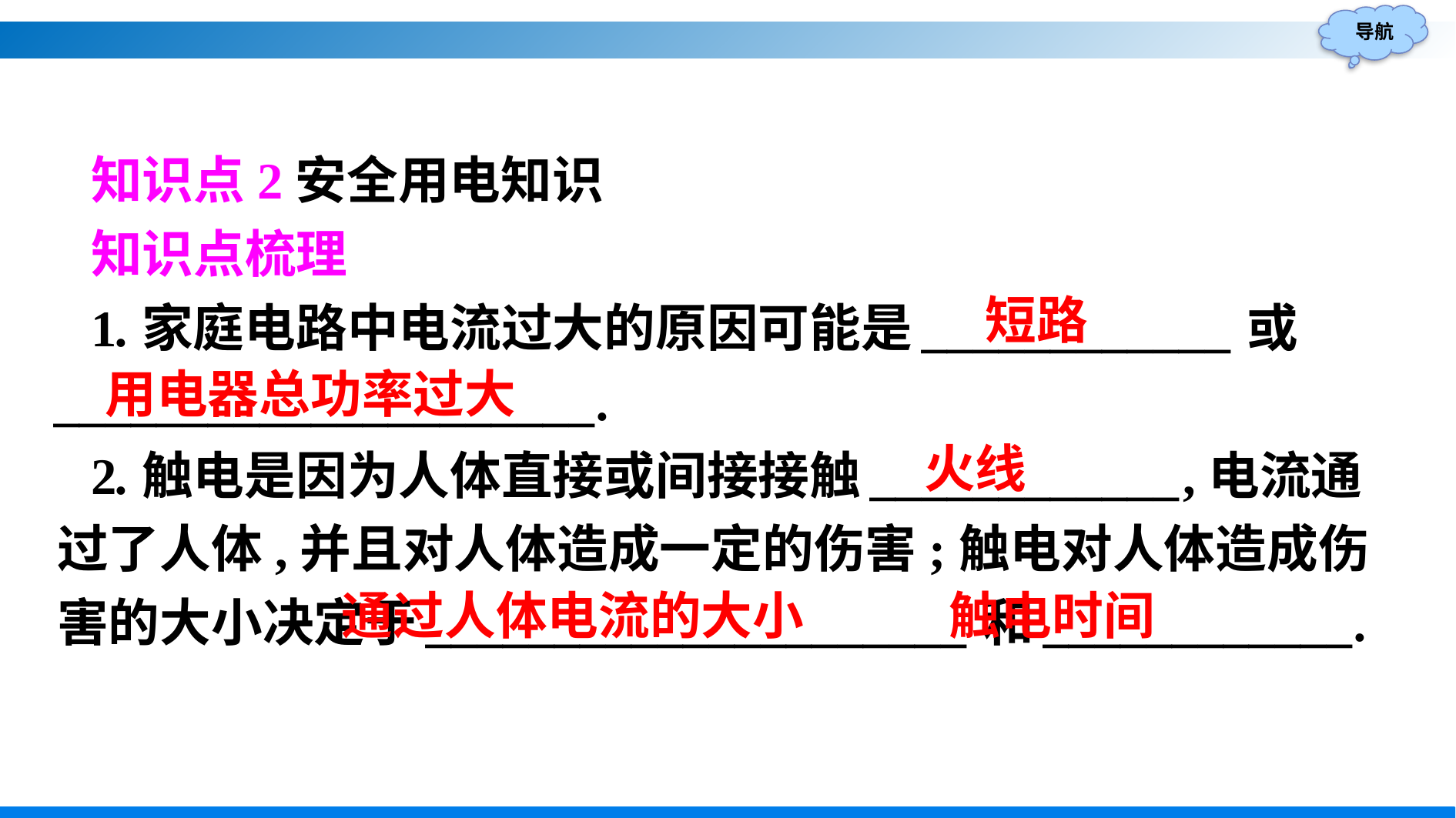

知识点2安全用电知识
知识点梳理
1.家庭电路中电流过大的原因可能是____________或_____________________.
2.触电是因为人体直接或间接接触____________,电流通过了人体,并且对人体造成一定的伤害;触电对人体造成伤害的大小决定于_____________________和____________.
短路
用电器总功率过大
火线
触电时间
通过人体电流的大小